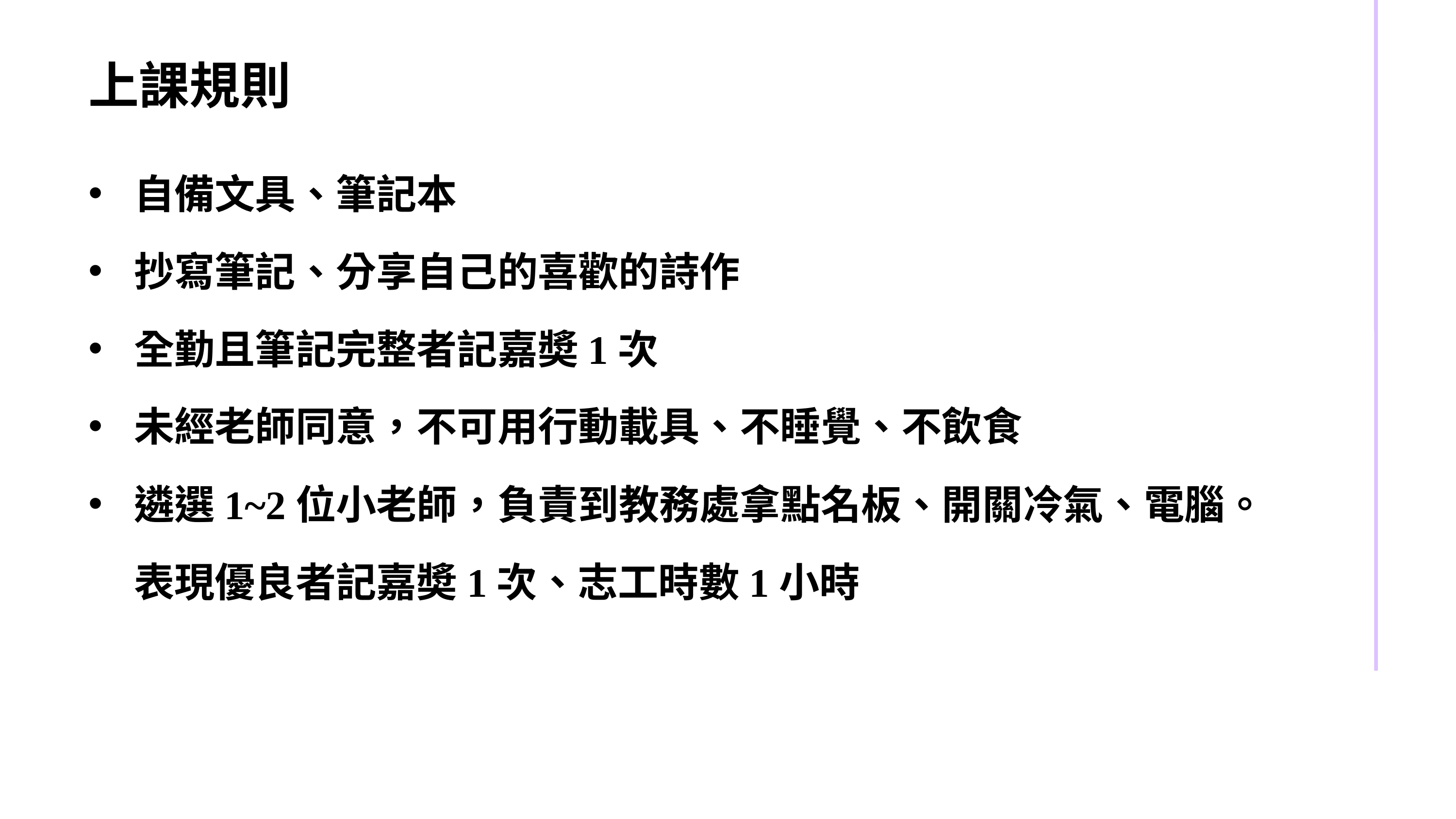

上課規則
自備文具、筆記本
抄寫筆記、分享自己的喜歡的詩作
全勤且筆記完整者記嘉奬1次
未經老師同意，不可用行動載具、不睡覺、不飲食
遴選1~2位小老師，負責到教務處拿點名板、開關冷氣、電腦。表現優良者記嘉奬1次、志工時數1小時